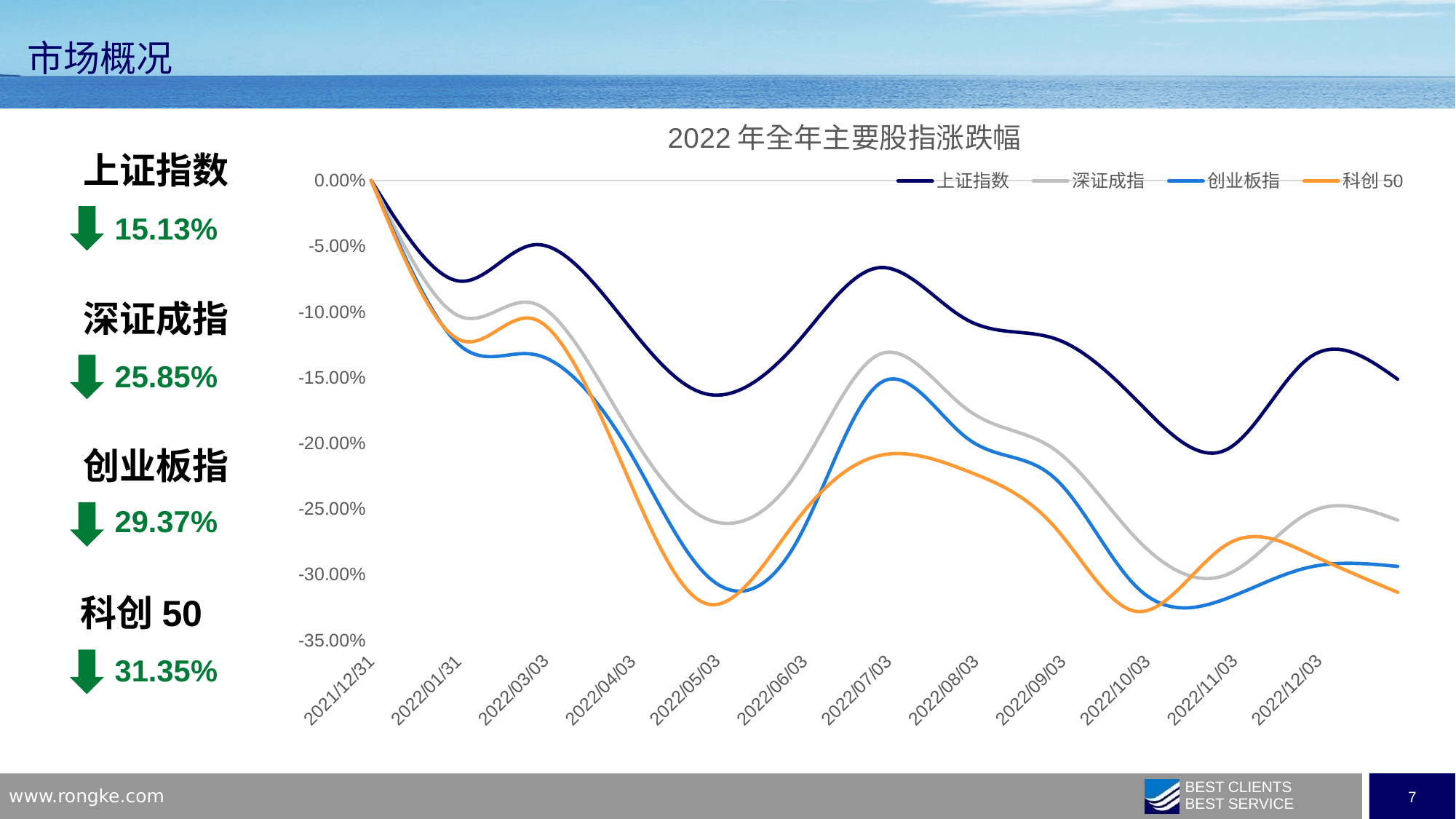

市场概况

### Chart: 2022年全年主要股指涨跌幅

| Category | 上证指数 | 深证成指 | 创业板指 | 科创50 |
|---|---|---|---|---|
| 44561 | 0.0 | 0.0 | 0.0 | 0.0 |
| 44592 | -0.07647057013462977 | -0.10293153784343978 | -0.12451654504017473 | -0.12084910099391777 |
| 44620 | -0.048758228323648733 | -0.09433799051570813 | -0.13283463838220588 | -0.10628631604152816 |
| 44651 | -0.10648253186171863 | -0.18435938215691872 | -0.1995923462213024 | -0.21966571021863124 |
| 44681 | -0.16284328972606388 | -0.2581827320120238 | -0.30202660659454095 | -0.32258990364785545 |
| 44712 | -0.12455392165131951 | -0.22411301836001618 | -0.2761595071437225 | -0.25953370851729385 |
| 44742 | -0.06625664319836877 | -0.13199809659132045 | -0.15411431611150372 | -0.20921766155357102 |
| 44773 | -0.10619809123387125 | -0.17435316657815048 | -0.1962943383676845 | -0.22120054719155224 |
| 44804 | -0.1202375289420331 | -0.20471709707117058 | -0.22640136817576817 | -0.26358128674695436 |
| 44834 | -0.16907221802751893 | -0.27452621700863344 | -0.3111061051006381 | -0.32815029043535515 |
| 44865 | -0.20503806361238663 | -0.30020867859886113 | -0.31829622088845655 | -0.2774058337107844 |
| 44895 | -0.13419512094070418 | -0.25232288301194694 | -0.29414867098698405 | -0.28460340377634263 |
| 44926 | -0.15125040407713064 | -0.2585495068220566 | -0.29371101124170385 | -0.3134682802623756 |
上证指数
15.13%

深证成指
25.85%

创业板指
29.37%

科创50
31.35%